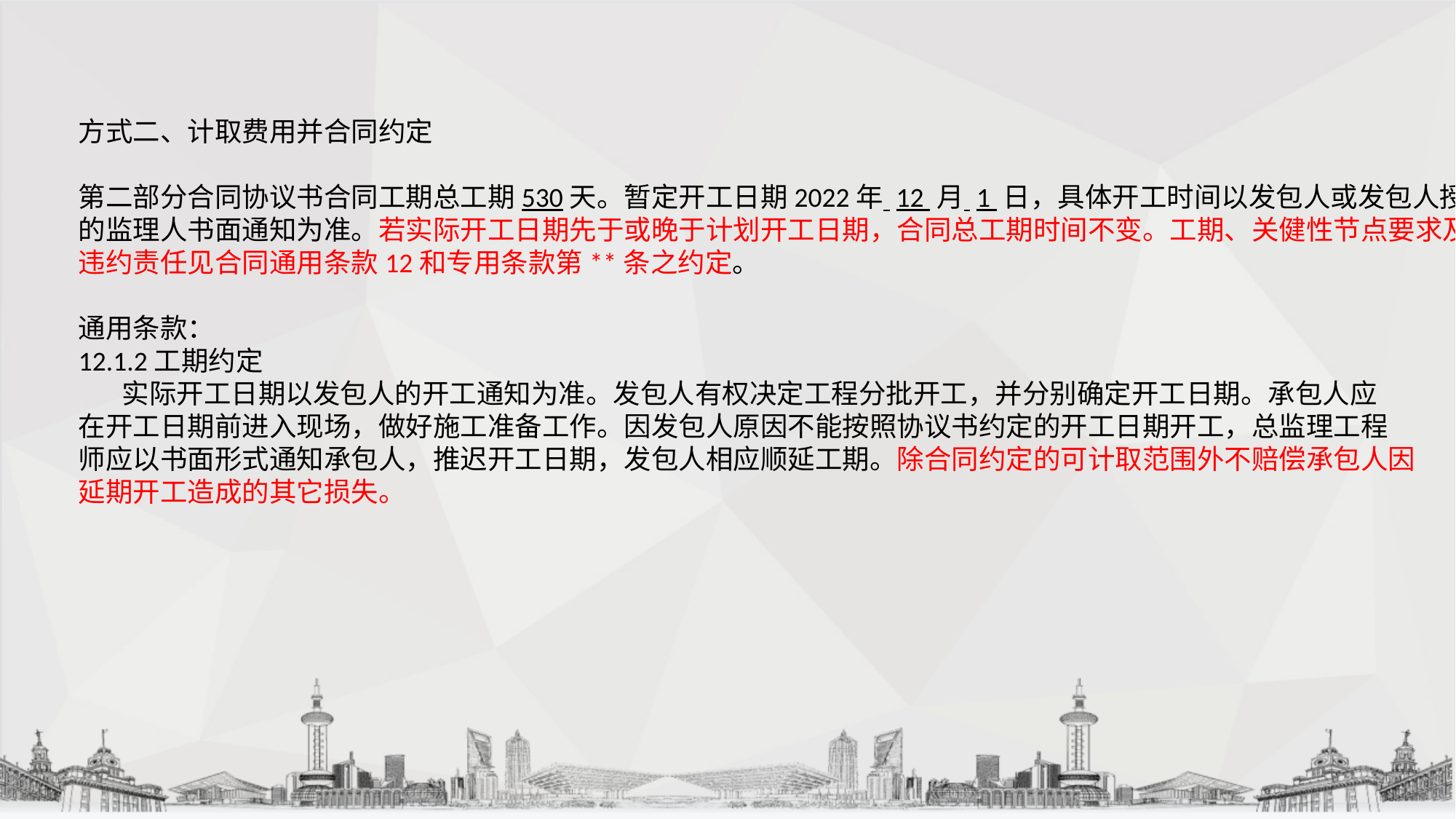

方式二、计取费用并合同约定

第二部分合同协议书合同工期总工期530天。暂定开工日期2022年 12 月 1 日，具体开工时间以发包人或发包人授权
的监理人书面通知为准。若实际开工日期先于或晚于计划开工日期，合同总工期时间不变。工期、关健性节点要求及
违约责任见合同通用条款12和专用条款第**条之约定。

通用条款：
12.1.2工期约定
      实际开工日期以发包人的开工通知为准。发包人有权决定工程分批开工，并分别确定开工日期。承包人应
在开工日期前进入现场，做好施工准备工作。因发包人原因不能按照协议书约定的开工日期开工，总监理工程
师应以书面形式通知承包人，推迟开工日期，发包人相应顺延工期。除合同约定的可计取范围外不赔偿承包人因
延期开工造成的其它损失。